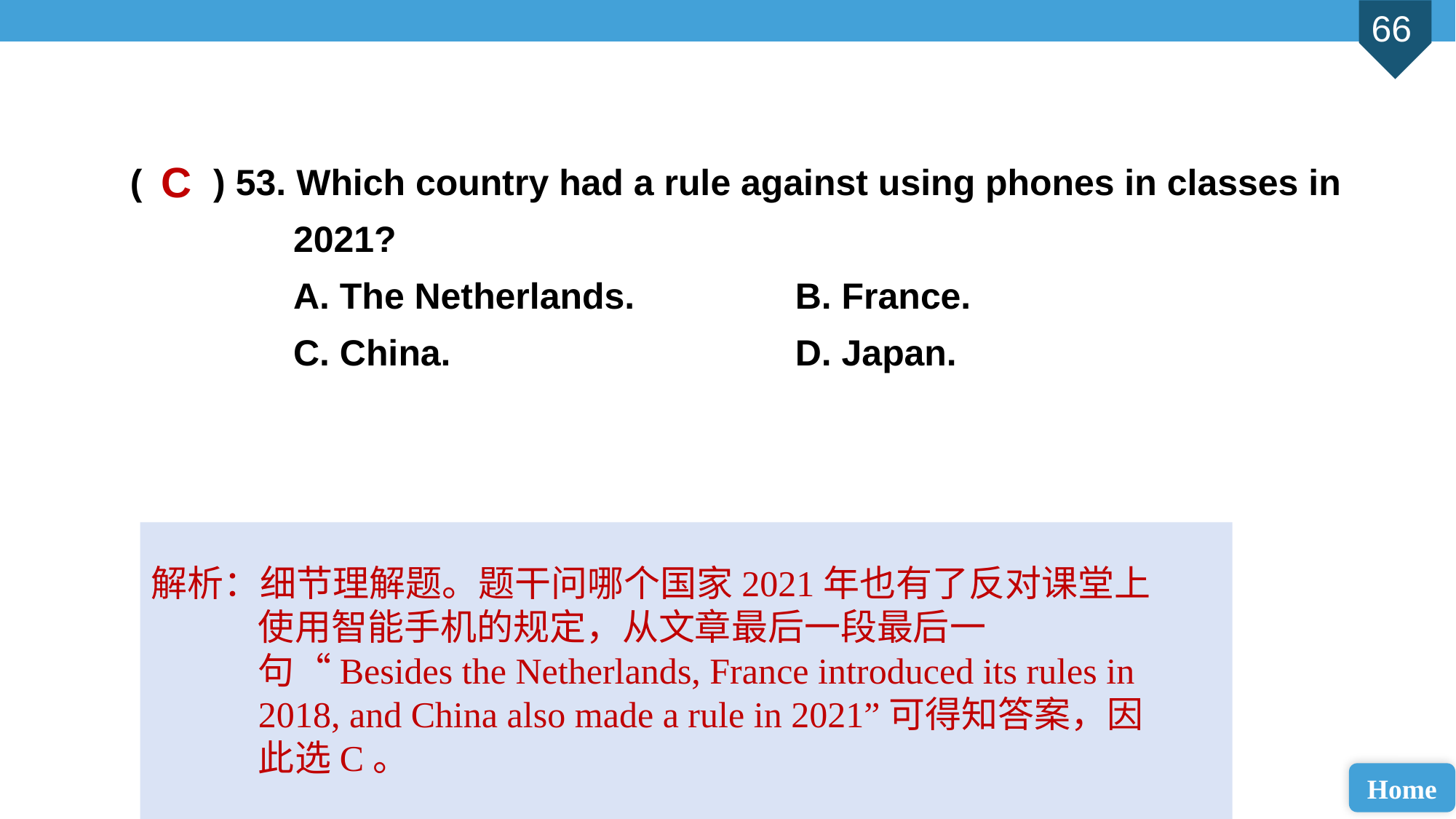

(       ) 53. Which country had a rule against using phones in classes in
                2021?
                A. The Netherlands.		 B. France.
                C. China. 			 D. Japan.
C

解析：细节理解题。题干问哪个国家2021年也有了反对课堂上使用智能手机的规定，从文章最后一段最后一句“Besides the Netherlands, France introduced its rules in 2018, and China also made a rule in 2021”可得知答案，因此选C。